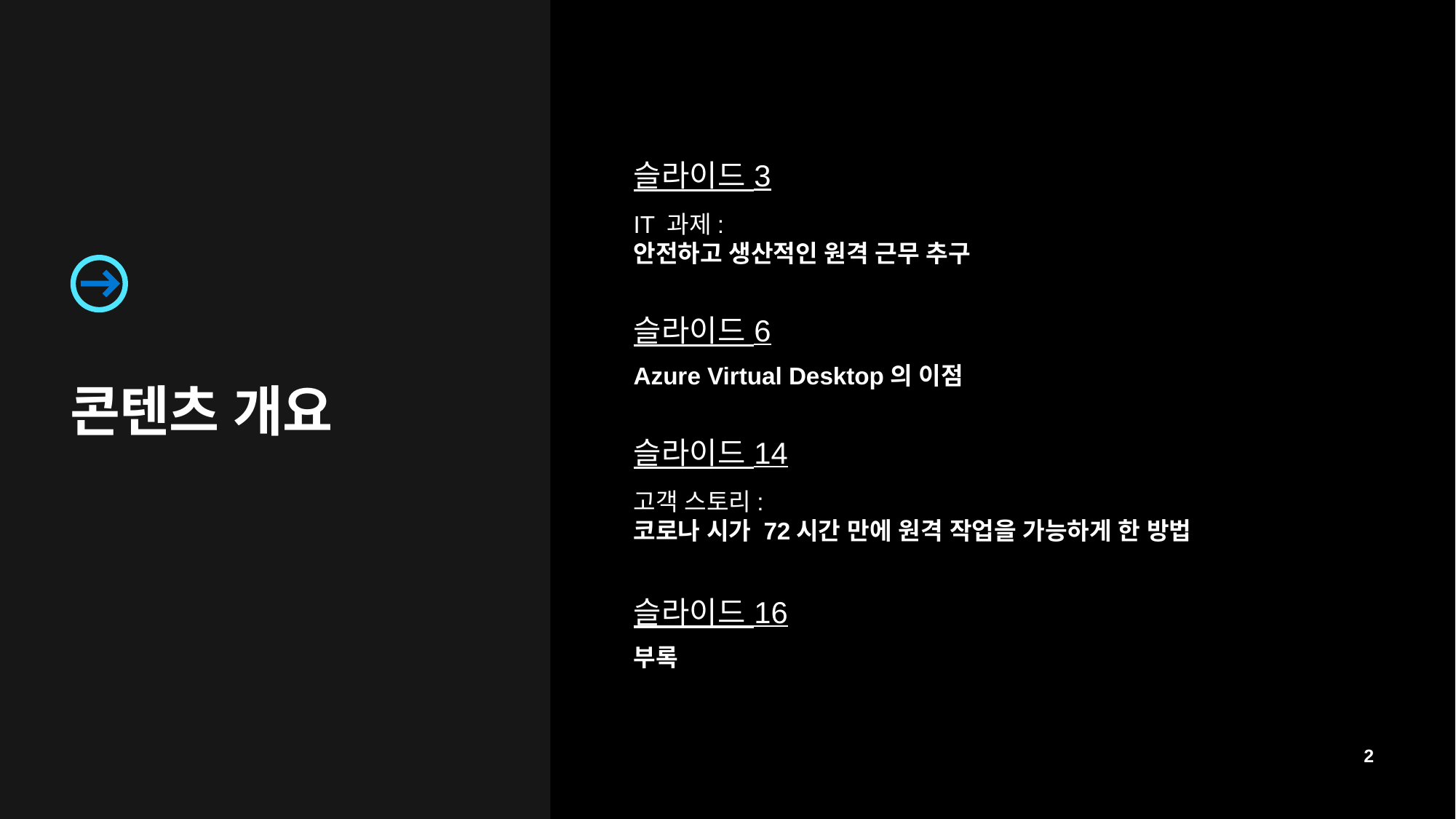

슬라이드 3
IT 과제:
안전하고 생산적인 원격 근무 추구

슬라이드 6
Azure Virtual Desktop의 이점

슬라이드 14
고객 스토리:
코로나 시가 72시간 만에 원격 작업을 가능하게 한 방법

슬라이드 16
부록

# 콘텐츠 개요
2